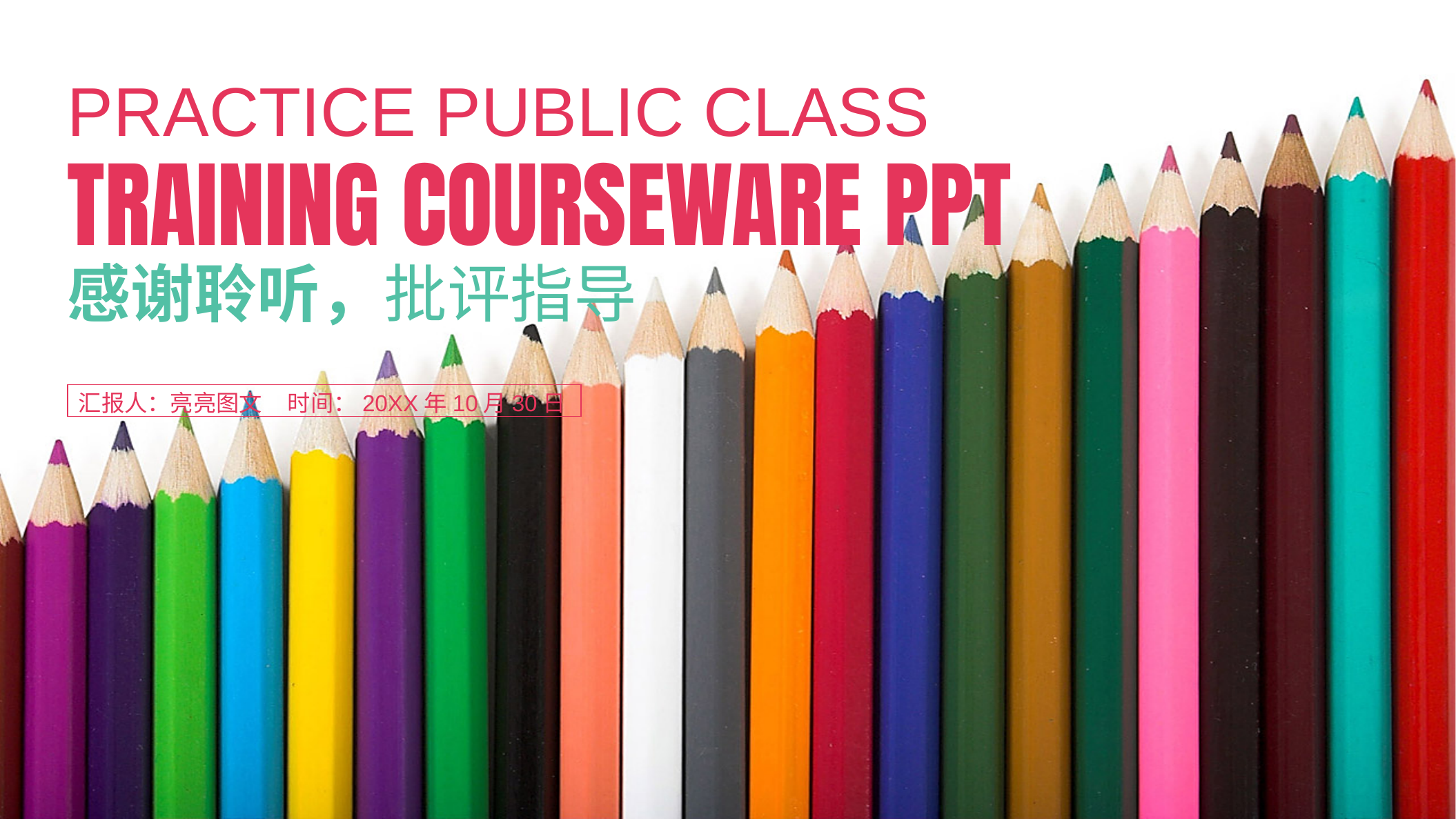

Practice public class training courseware PPT
感谢聆听，批评指导
汇报人：亮亮图文     时间：20XX年10月30日